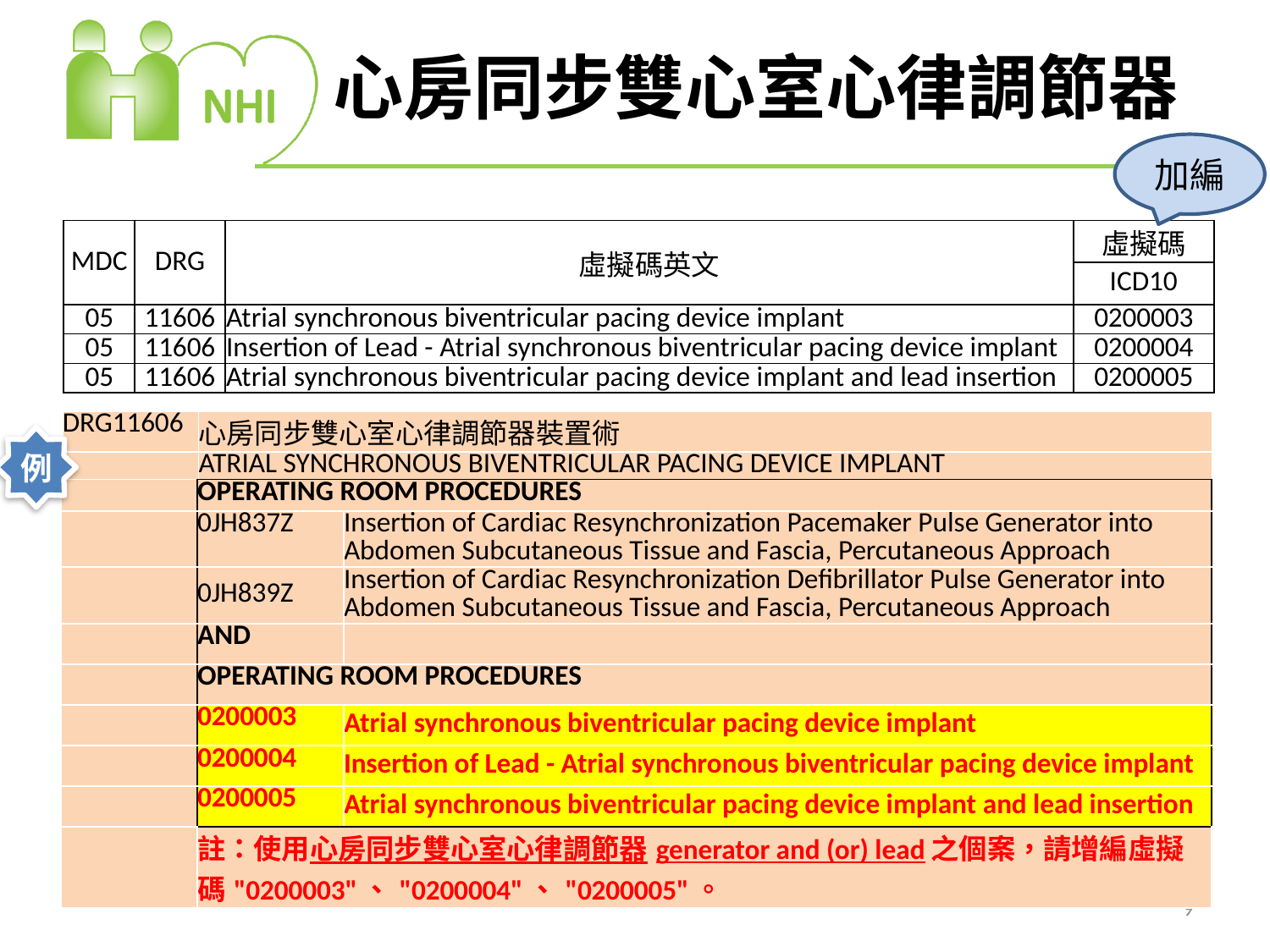

# 心房同步雙心室心律調節器
加編
| MDC | DRG | 虛擬碼英文 | 虛擬碼 |
| --- | --- | --- | --- |
|  |  |  | ICD10 |
| 05 | 11606 | Atrial synchronous biventricular pacing device implant | 0200003 |
| 05 | 11606 | Insertion of Lead - Atrial synchronous biventricular pacing device implant | 0200004 |
| 05 | 11606 | Atrial synchronous biventricular pacing device implant and lead insertion | 0200005 |
| DRG11606 | 心房同步雙心室心律調節器裝置術 |
| --- | --- |
|  | ATRIAL SYNCHRONOUS BIVENTRICULAR PACING DEVICE IMPLANT |
例
|  | OPERATING ROOM PROCEDURES |  |
| --- | --- | --- |
|  | 0JH837Z | Insertion of Cardiac Resynchronization Pacemaker Pulse Generator into Abdomen Subcutaneous Tissue and Fascia, Percutaneous Approach |
|  | 0JH839Z | Insertion of Cardiac Resynchronization Defibrillator Pulse Generator into Abdomen Subcutaneous Tissue and Fascia, Percutaneous Approach |
|  | AND |  |
|  | OPERATING ROOM PROCEDURES |  |
|  | 0200003 | Atrial synchronous biventricular pacing device implant |
|  | 0200004 | Insertion of Lead - Atrial synchronous biventricular pacing device implant |
|  | 0200005 | Atrial synchronous biventricular pacing device implant and lead insertion |
|  | 註：使用心房同步雙心室心律調節器generator and (or) lead之個案，請增編虛擬碼"0200003"、"0200004"、"0200005"。 |  |
9